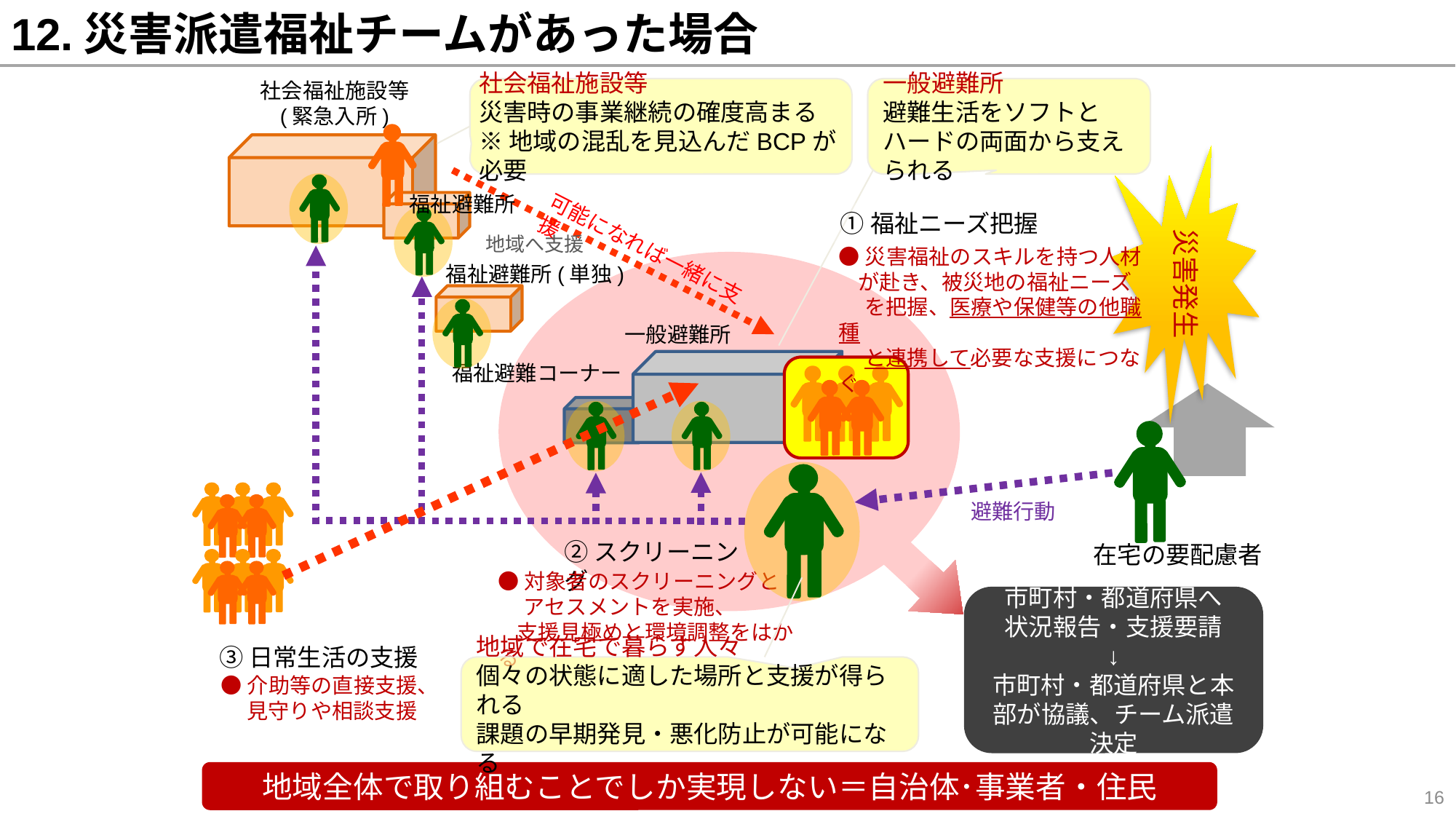

# 12.災害派遣福祉チームがあった場合
社会福祉施設等
(緊急入所)
一般避難所
避難生活をソフトとハードの両面から支えられる
社会福祉施設等
災害時の事業継続の確度高まる
※地域の混乱を見込んだBCPが必要

災害発生
可能になれば一緒に支援

福祉避難所
①福祉ニーズ把握
●災害福祉のスキルを持つ人材
   が赴き、被災地の福祉ニーズ
　 を把握、医療や保健等の他職種
　 と連携して必要な支援につなぐ

地域へ支援
福祉避難所(単独)

一般避難所
福祉避難コーナー

避難行動

③日常生活の支援
●介助等の直接支援、
　 見守りや相談支援

在宅の要配慮者
②スクリーニング
●対象者のスクリーニングと
　 アセスメントを実施、
   支援見極めと環境調整をはかる
市町村・都道府県へ
状況報告・支援要請
↓
市町村・都道府県と本部が協議、チーム派遣決定
地域で在宅で暮らす人々
個々の状態に適した場所と支援が得られる
課題の早期発見・悪化防止が可能になる
地域全体で取り組むことでしか実現しない＝自治体･事業者・住民
16